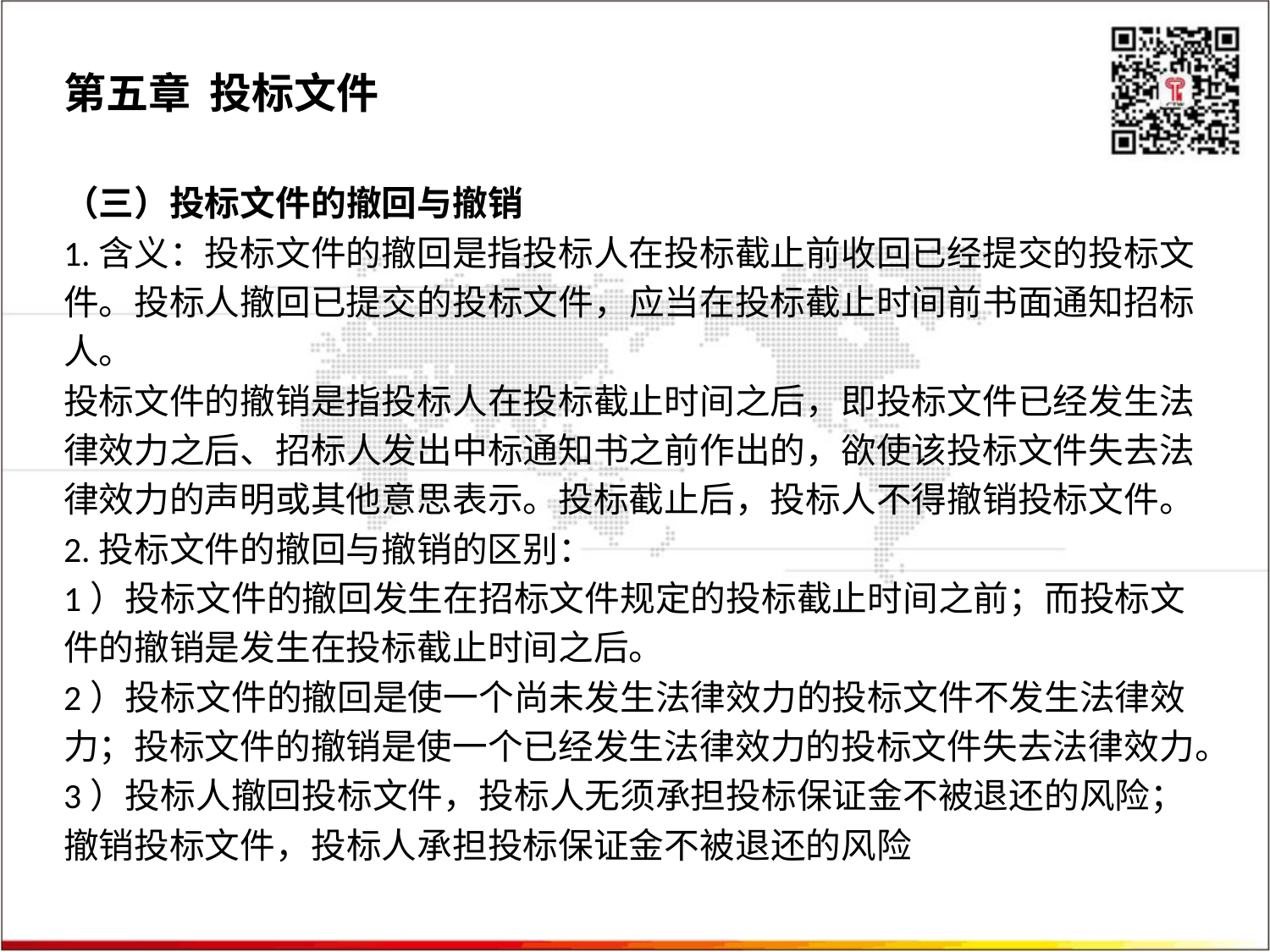

第五章  投标文件
（三）投标文件的撤回与撤销
1.含义：投标文件的撤回是指投标人在投标截止前收回已经提交的投标文件。投标人撤回已提交的投标文件，应当在投标截止时间前书面通知招标人。
投标文件的撤销是指投标人在投标截止时间之后，即投标文件已经发生法律效力之后、招标人发出中标通知书之前作出的，欲使该投标文件失去法律效力的声明或其他意思表示。投标截止后，投标人不得撤销投标文件。
2.投标文件的撤回与撤销的区别：
1）投标文件的撤回发生在招标文件规定的投标截止时间之前；而投标文件的撤销是发生在投标截止时间之后。
2）投标文件的撤回是使一个尚未发生法律效力的投标文件不发生法律效力；投标文件的撤销是使一个已经发生法律效力的投标文件失去法律效力。
3）投标人撤回投标文件，投标人无须承担投标保证金不被退还的风险；撤销投标文件，投标人承担投标保证金不被退还的风险